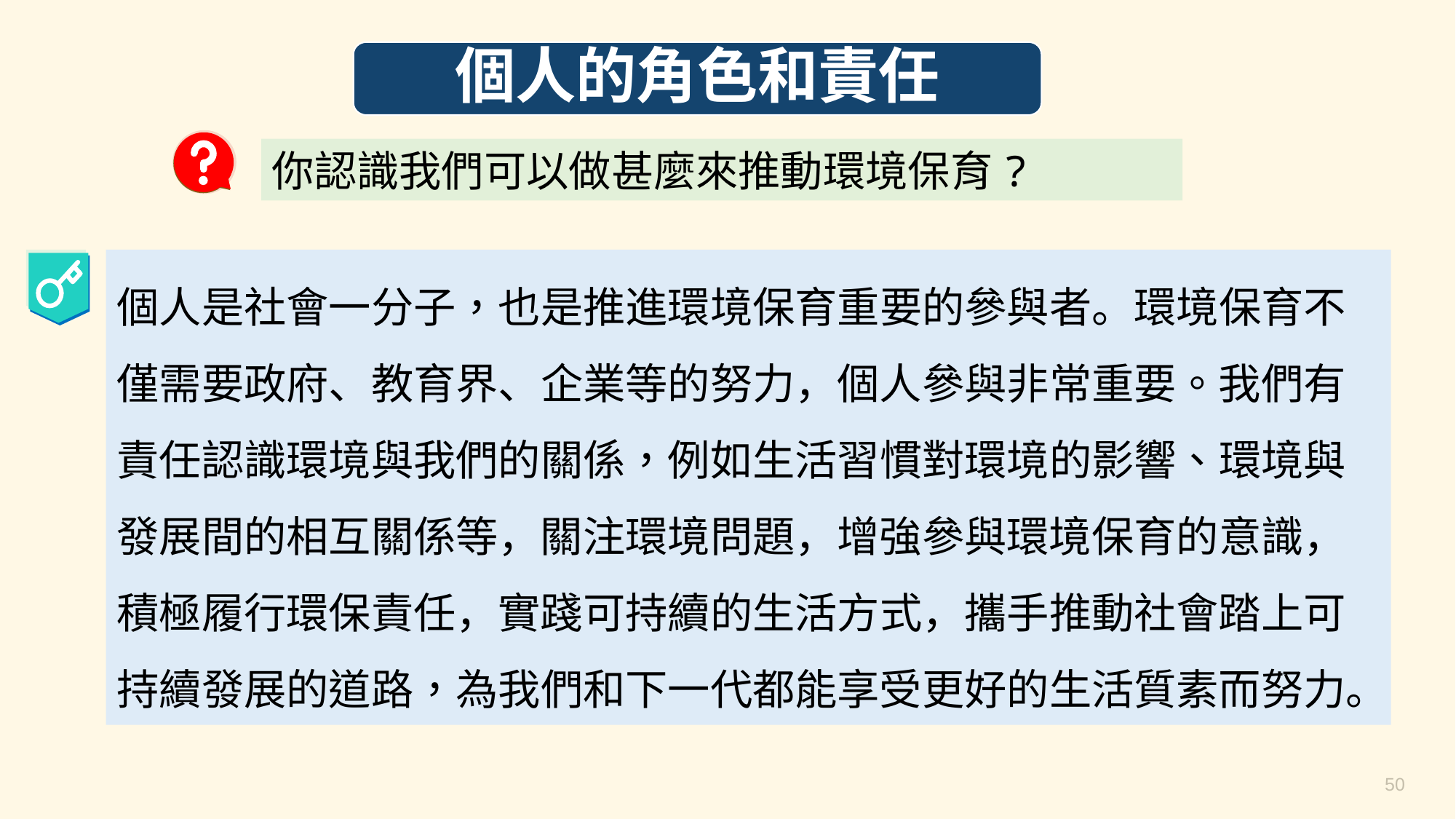

個人的角色和責任

你認識我們可以做甚麼來推動環境保育?

個人是社會一分子，也是推進環境保育重要的參與者。環境保育不僅需要政府、教育界、企業等的努力，個人參與非常重要。我們有責任認識環境與我們的關係，例如生活習慣對環境的影響、環境與發展間的相互關係等，關注環境問題，增強參與環境保育的意識，積極履行環保責任，實踐可持續的生活方式，攜手推動社會踏上可持續發展的道路，為我們和下一代都能享受更好的生活質素而努力。